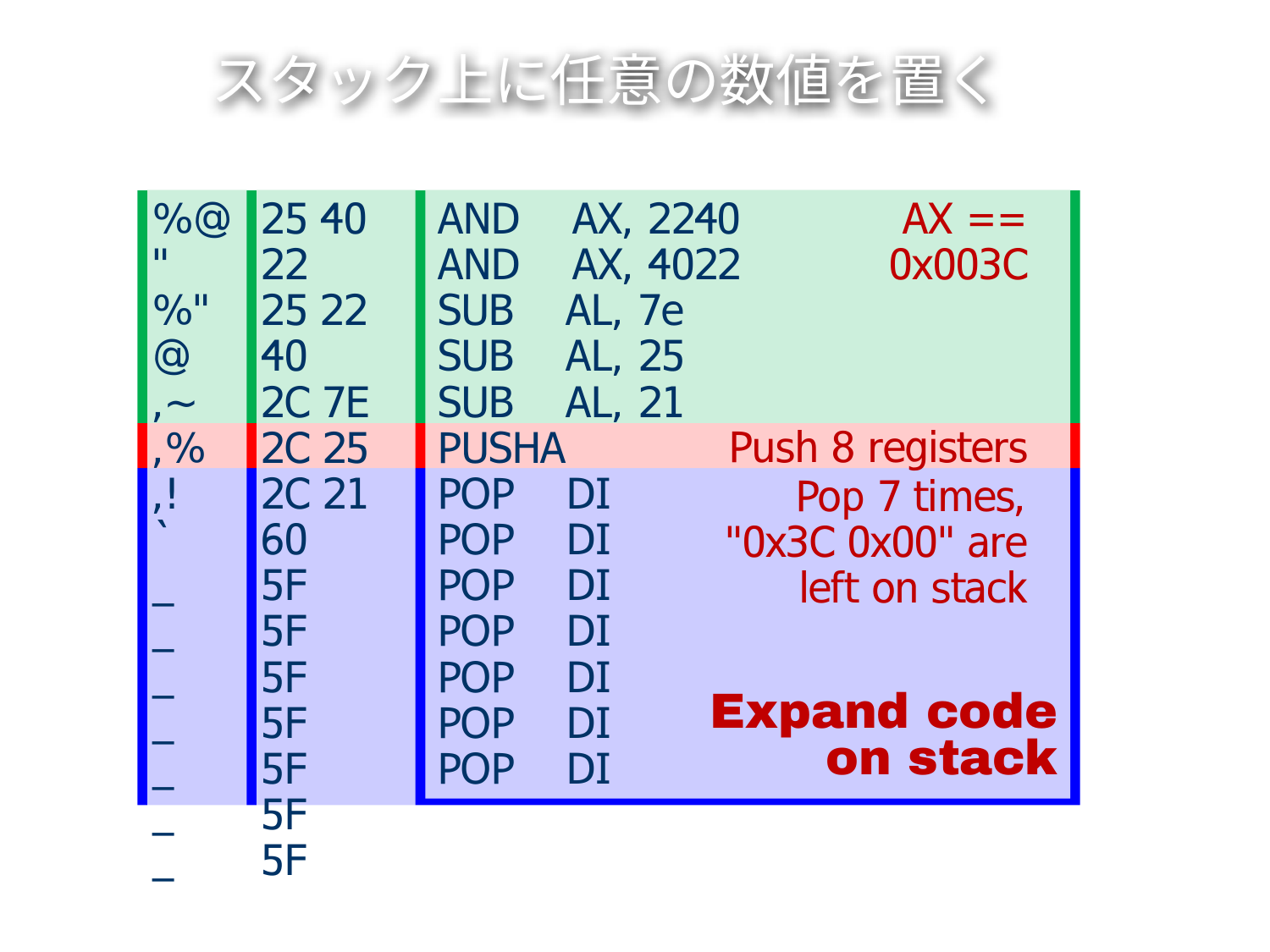

# スタック上に任意の数値を置く

%@"
%"@
,~
,%
,!
`
_
_
_
_
_
_
_
25 40 22
25 22 40
2C 7E
2C 25
2C 21
60
5F
5F
5F
5F
5F
5F
5F
AND    AX, 2240
AND    AX, 4022
SUB    AL, 7e
SUB    AL, 25
SUB    AL, 21
PUSHA
POP    DI
POP    DI
POP    DI
POP    DI
POP    DI
POP    DI
POP    DI
AX == 0x003C

Push 8 registers

Pop 7 times,
"0x3C 0x00" are
left on stack
Expand code
 on stack